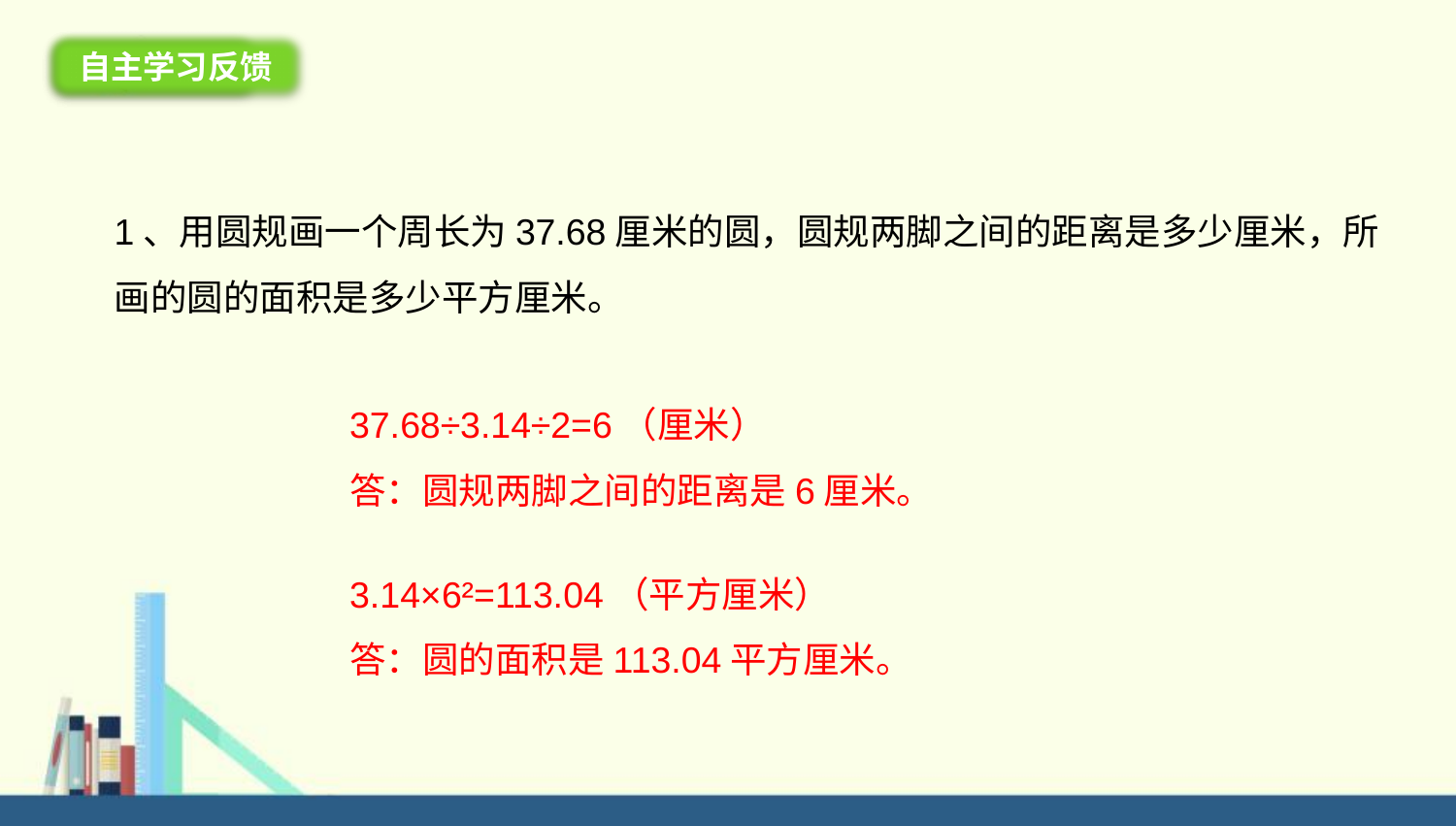

预习反馈
自主学习反馈
1、用圆规画一个周长为37.68厘米的圆，圆规两脚之间的距离是多少厘米，所画的圆的面积是多少平方厘米。
37.68÷3.14÷2=6（厘米）
答：圆规两脚之间的距离是6厘米。
3.14×6²=113.04（平方厘米）
答：圆的面积是113.04平方厘米。